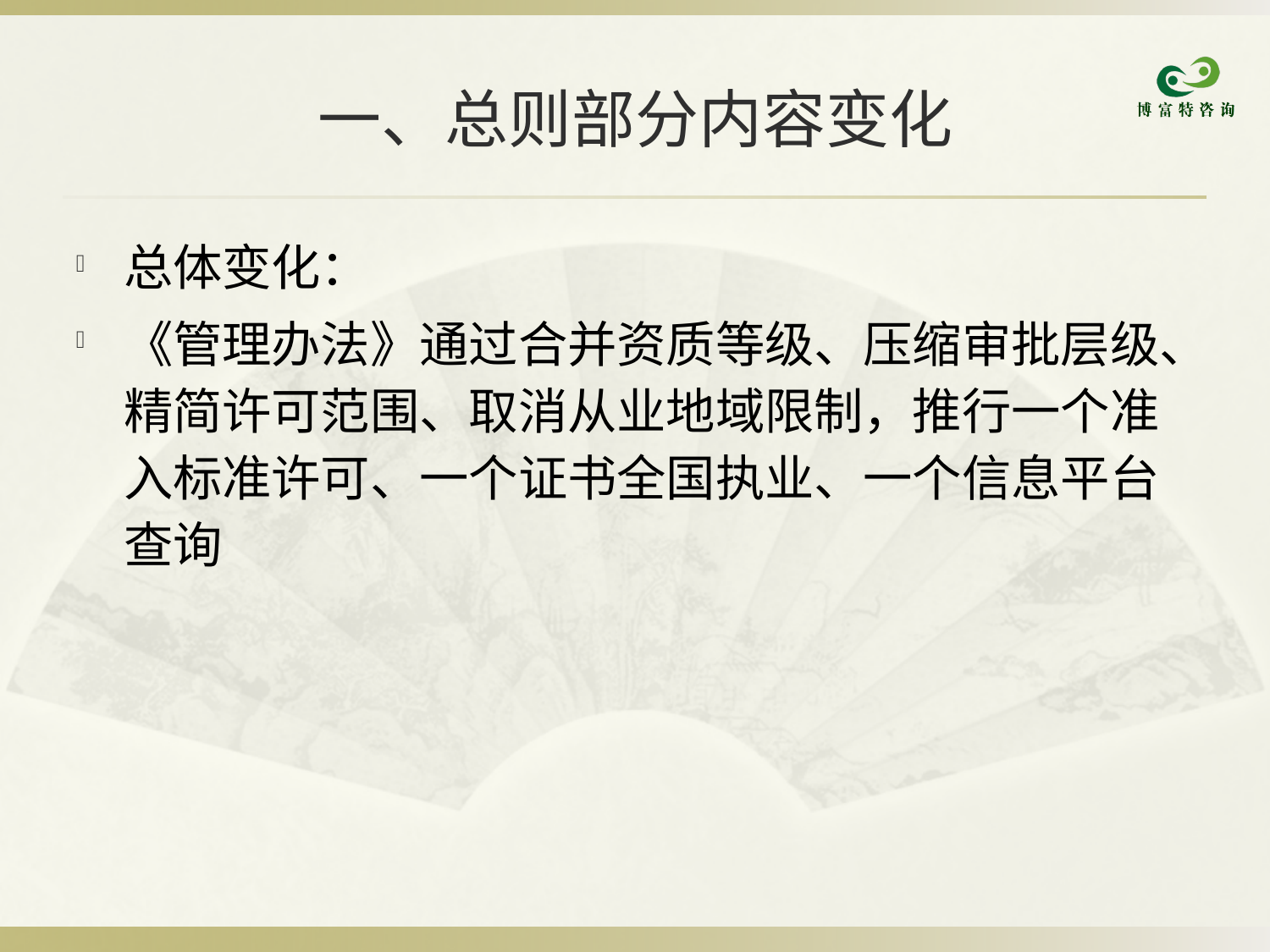

# 一、总则部分内容变化
总体变化：
《管理办法》通过合并资质等级、压缩审批层级、精简许可范围、取消从业地域限制，推行一个准入标准许可、一个证书全国执业、一个信息平台查询